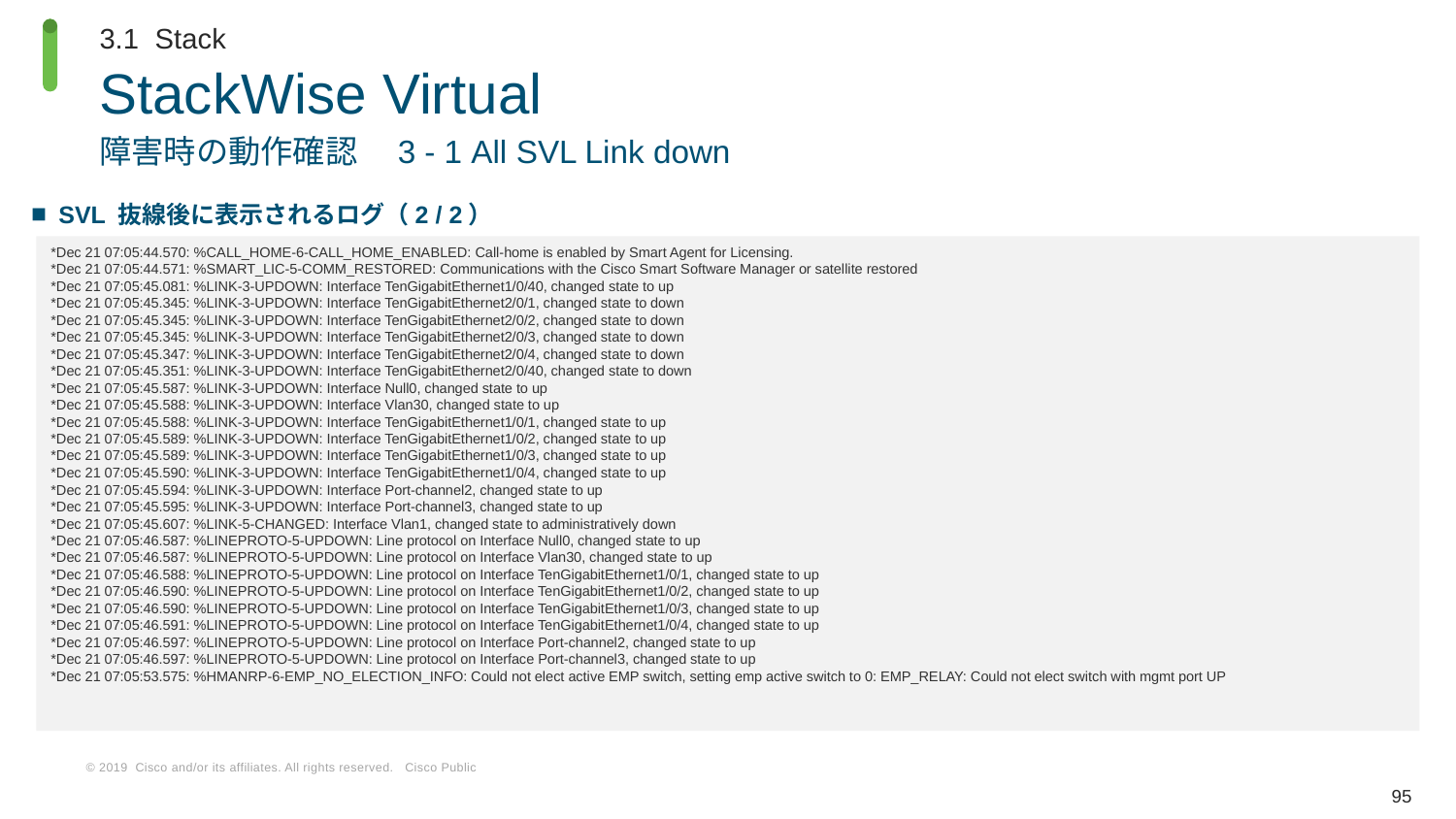

3.1  Stack
# StackWise Virtual
障害時の動作確認　3 - 1 All SVL Link down
SVL 抜線後に表示されるログ（2 / 2）
*Dec 21 07:05:44.570: %CALL_HOME-6-CALL_HOME_ENABLED: Call-home is enabled by Smart Agent for Licensing.
*Dec 21 07:05:44.571: %SMART_LIC-5-COMM_RESTORED: Communications with the Cisco Smart Software Manager or satellite restored
*Dec 21 07:05:45.081: %LINK-3-UPDOWN: Interface TenGigabitEthernet1/0/40, changed state to up
*Dec 21 07:05:45.345: %LINK-3-UPDOWN: Interface TenGigabitEthernet2/0/1, changed state to down
*Dec 21 07:05:45.345: %LINK-3-UPDOWN: Interface TenGigabitEthernet2/0/2, changed state to down
*Dec 21 07:05:45.345: %LINK-3-UPDOWN: Interface TenGigabitEthernet2/0/3, changed state to down
*Dec 21 07:05:45.347: %LINK-3-UPDOWN: Interface TenGigabitEthernet2/0/4, changed state to down
*Dec 21 07:05:45.351: %LINK-3-UPDOWN: Interface TenGigabitEthernet2/0/40, changed state to down
*Dec 21 07:05:45.587: %LINK-3-UPDOWN: Interface Null0, changed state to up
*Dec 21 07:05:45.588: %LINK-3-UPDOWN: Interface Vlan30, changed state to up
*Dec 21 07:05:45.588: %LINK-3-UPDOWN: Interface TenGigabitEthernet1/0/1, changed state to up
*Dec 21 07:05:45.589: %LINK-3-UPDOWN: Interface TenGigabitEthernet1/0/2, changed state to up
*Dec 21 07:05:45.589: %LINK-3-UPDOWN: Interface TenGigabitEthernet1/0/3, changed state to up
*Dec 21 07:05:45.590: %LINK-3-UPDOWN: Interface TenGigabitEthernet1/0/4, changed state to up
*Dec 21 07:05:45.594: %LINK-3-UPDOWN: Interface Port-channel2, changed state to up
*Dec 21 07:05:45.595: %LINK-3-UPDOWN: Interface Port-channel3, changed state to up
*Dec 21 07:05:45.607: %LINK-5-CHANGED: Interface Vlan1, changed state to administratively down
*Dec 21 07:05:46.587: %LINEPROTO-5-UPDOWN: Line protocol on Interface Null0, changed state to up
*Dec 21 07:05:46.587: %LINEPROTO-5-UPDOWN: Line protocol on Interface Vlan30, changed state to up
*Dec 21 07:05:46.588: %LINEPROTO-5-UPDOWN: Line protocol on Interface TenGigabitEthernet1/0/1, changed state to up
*Dec 21 07:05:46.590: %LINEPROTO-5-UPDOWN: Line protocol on Interface TenGigabitEthernet1/0/2, changed state to up
*Dec 21 07:05:46.590: %LINEPROTO-5-UPDOWN: Line protocol on Interface TenGigabitEthernet1/0/3, changed state to up
*Dec 21 07:05:46.591: %LINEPROTO-5-UPDOWN: Line protocol on Interface TenGigabitEthernet1/0/4, changed state to up
*Dec 21 07:05:46.597: %LINEPROTO-5-UPDOWN: Line protocol on Interface Port-channel2, changed state to up
*Dec 21 07:05:46.597: %LINEPROTO-5-UPDOWN: Line protocol on Interface Port-channel3, changed state to up
*Dec 21 07:05:53.575: %HMANRP-6-EMP_NO_ELECTION_INFO: Could not elect active EMP switch, setting emp active switch to 0: EMP_RELAY: Could not elect switch with mgmt port UP
95